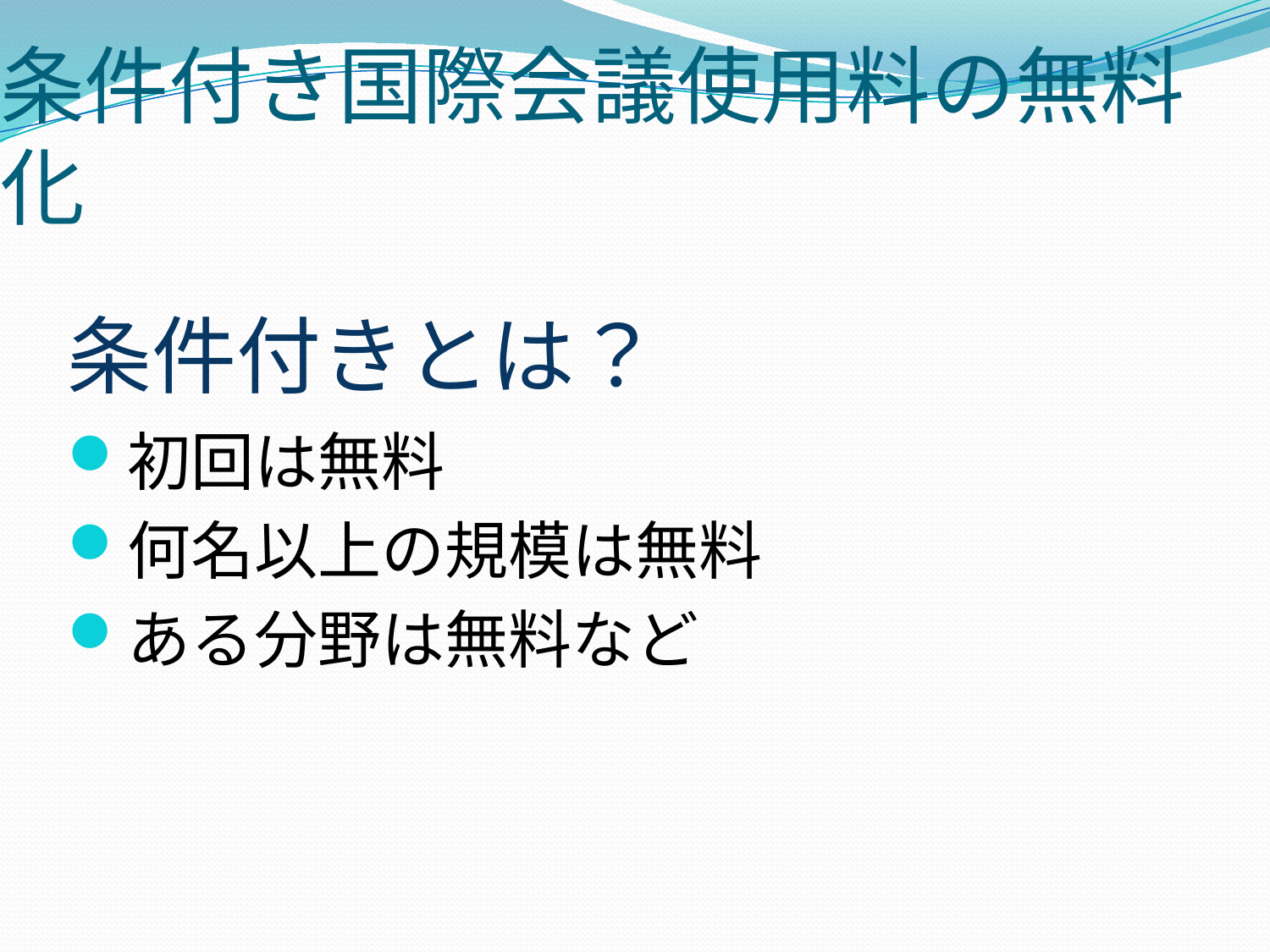

# 条件付き国際会議使用料の無料化

条件付きとは？
初回は無料
何名以上の規模は無料
ある分野は無料など